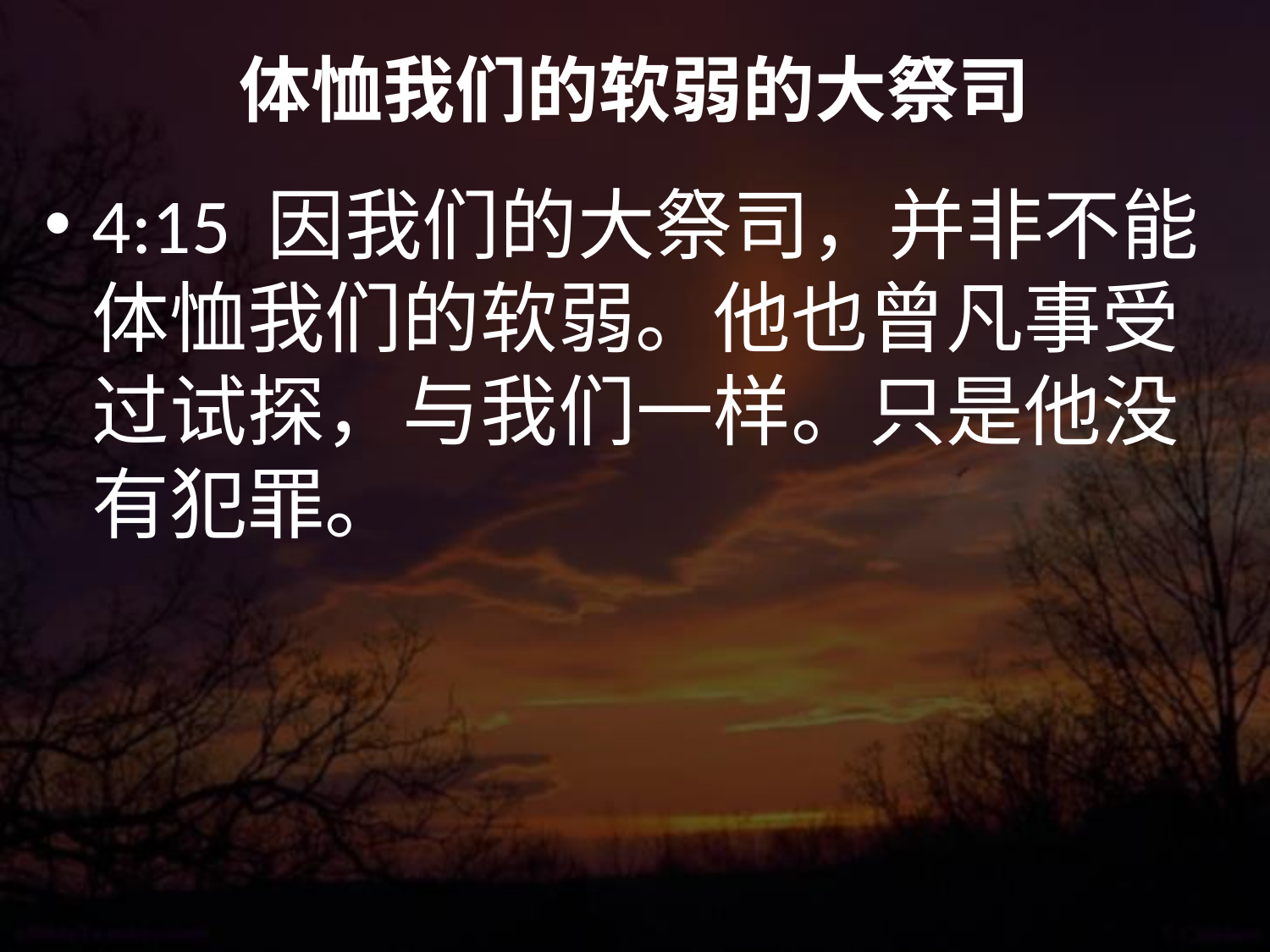

# 体恤我们的软弱的大祭司
4:15 因我们的大祭司，并非不能体恤我们的软弱。他也曾凡事受过试探，与我们一样。只是他没有犯罪。